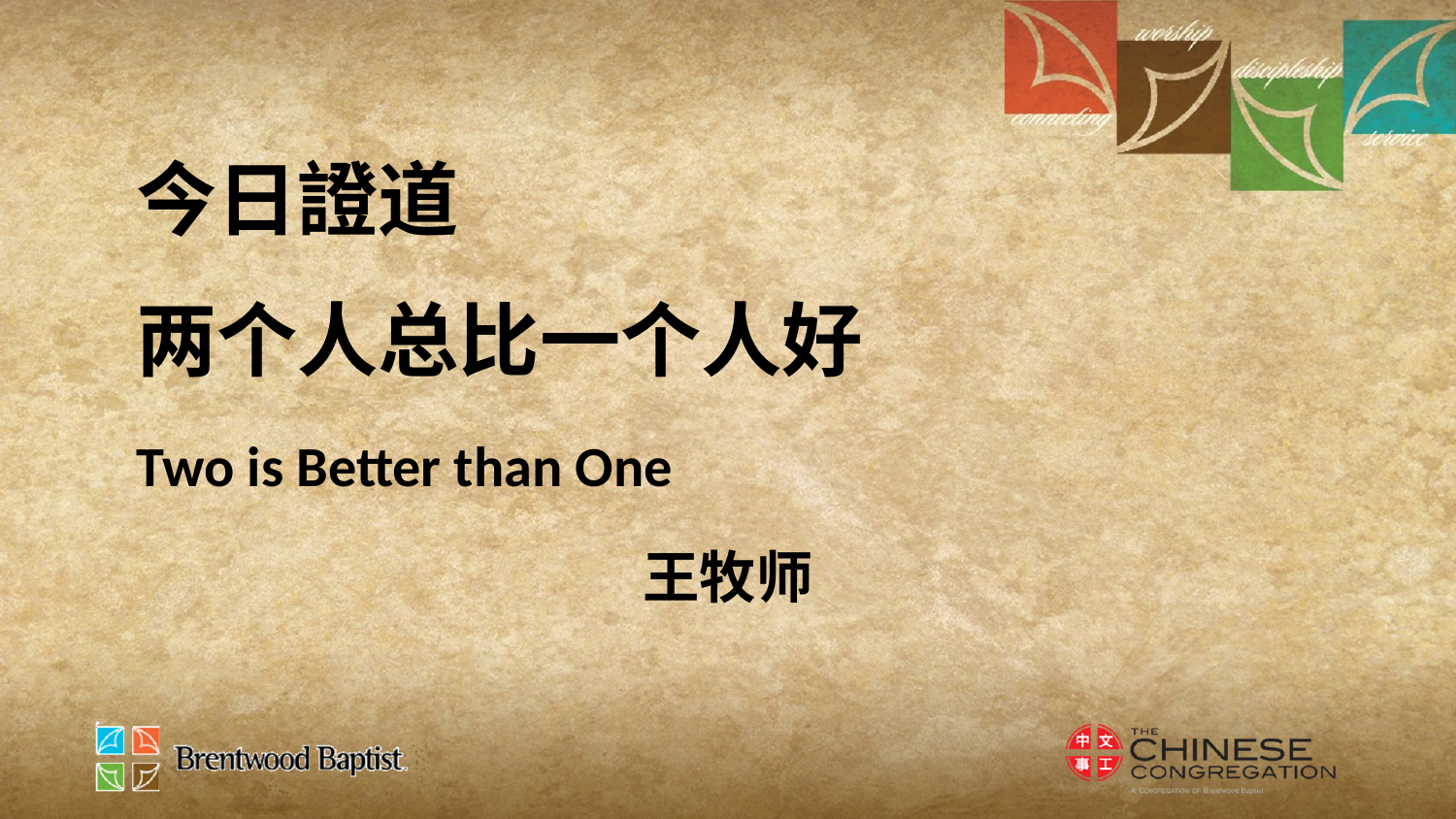

今日證道

两个人总比一个人好

Two is Better than One

王牧师